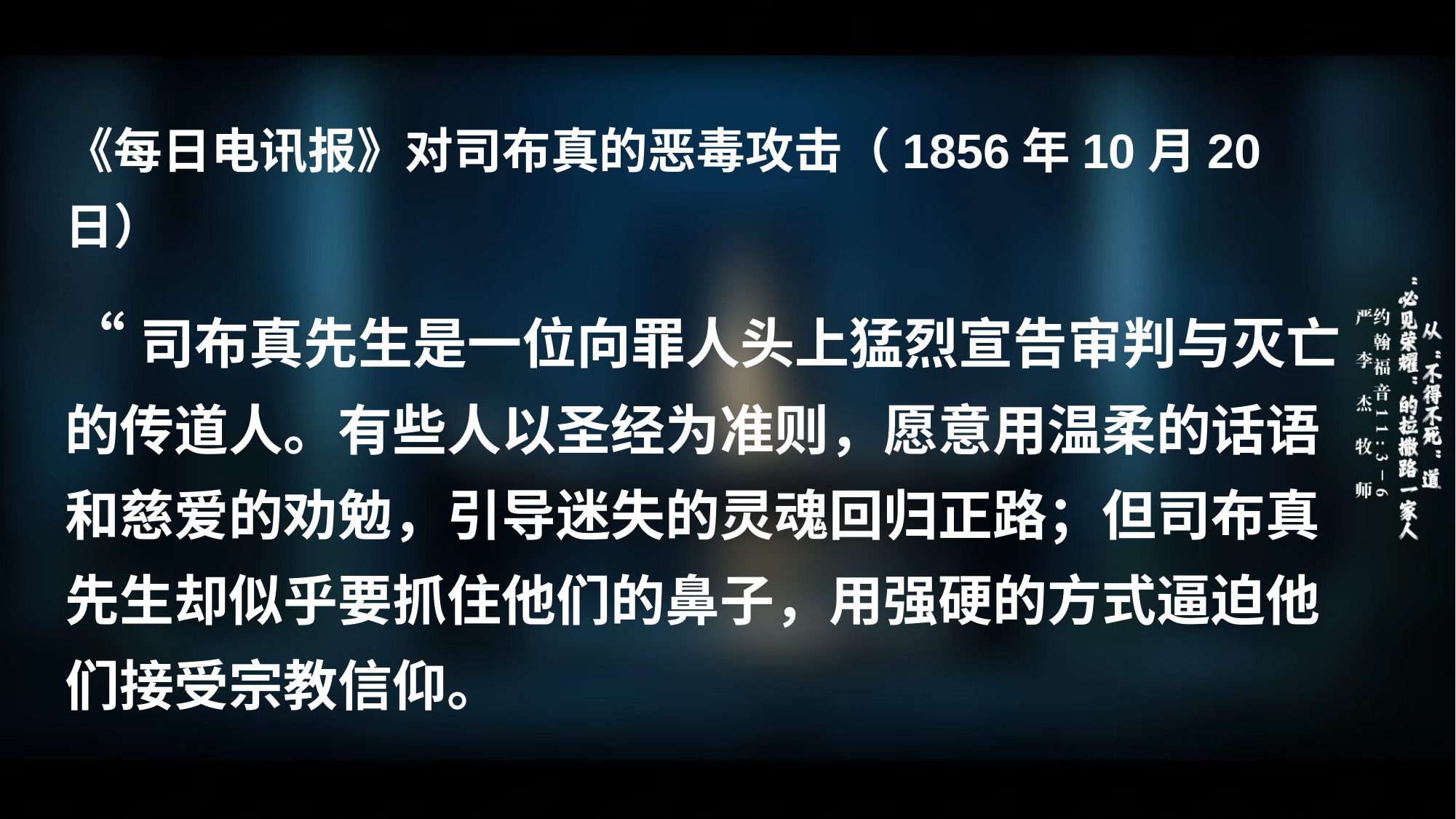

《每日电讯报》对司布真的恶毒攻击（1856年10月20日）
“司布真先生是一位向罪人头上猛烈宣告审判与灭亡的传道人。有些人以圣经为准则，愿意用温柔的话语和慈爱的劝勉，引导迷失的灵魂回归正路；但司布真先生却似乎要抓住他们的鼻子，用强硬的方式逼迫他们接受宗教信仰。